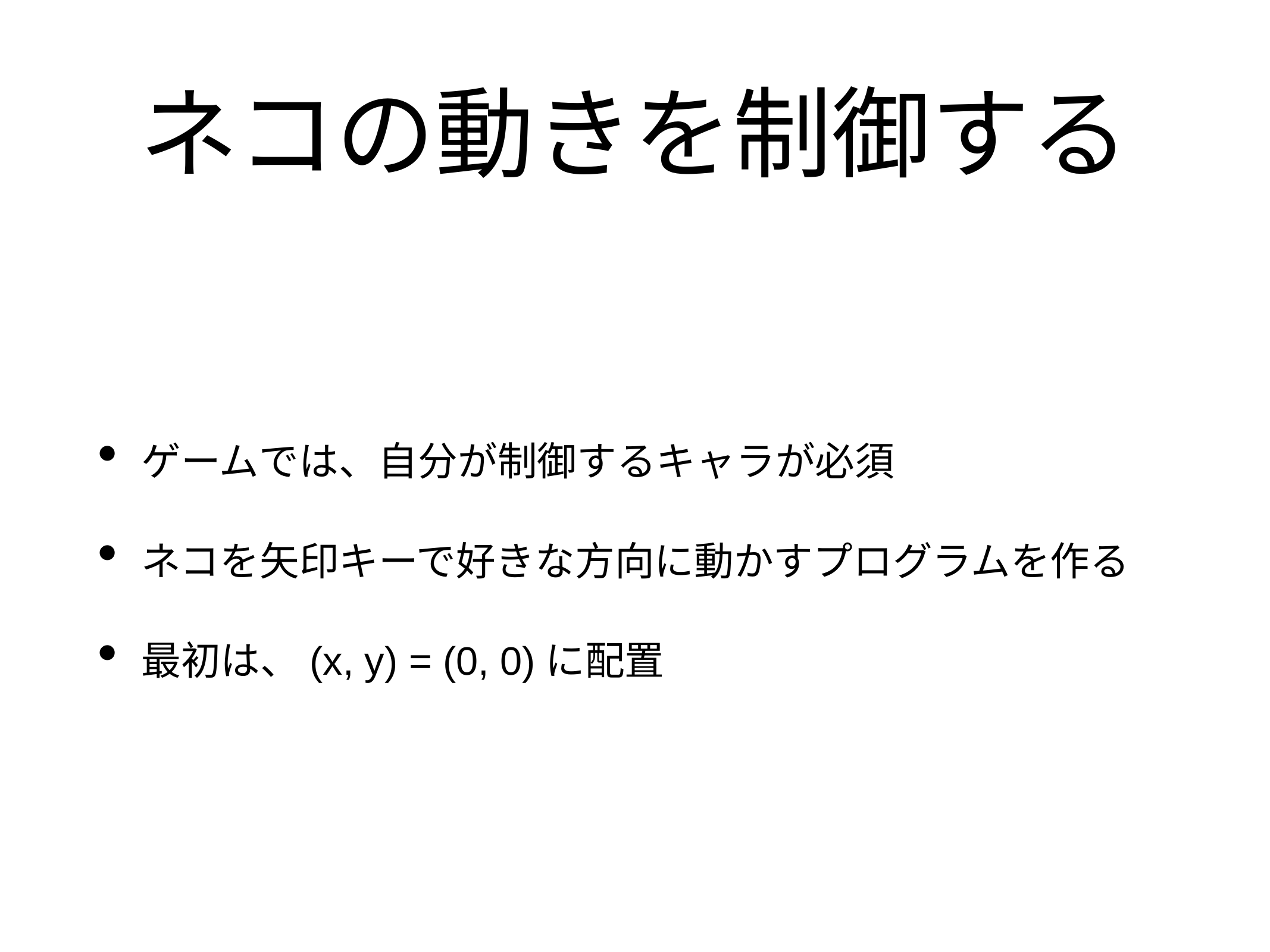

# ネコの動きを制御する
ゲームでは、自分が制御するキャラが必須
ネコを矢印キーで好きな方向に動かすプログラムを作る
最初は、(x, y) = (0, 0)に配置